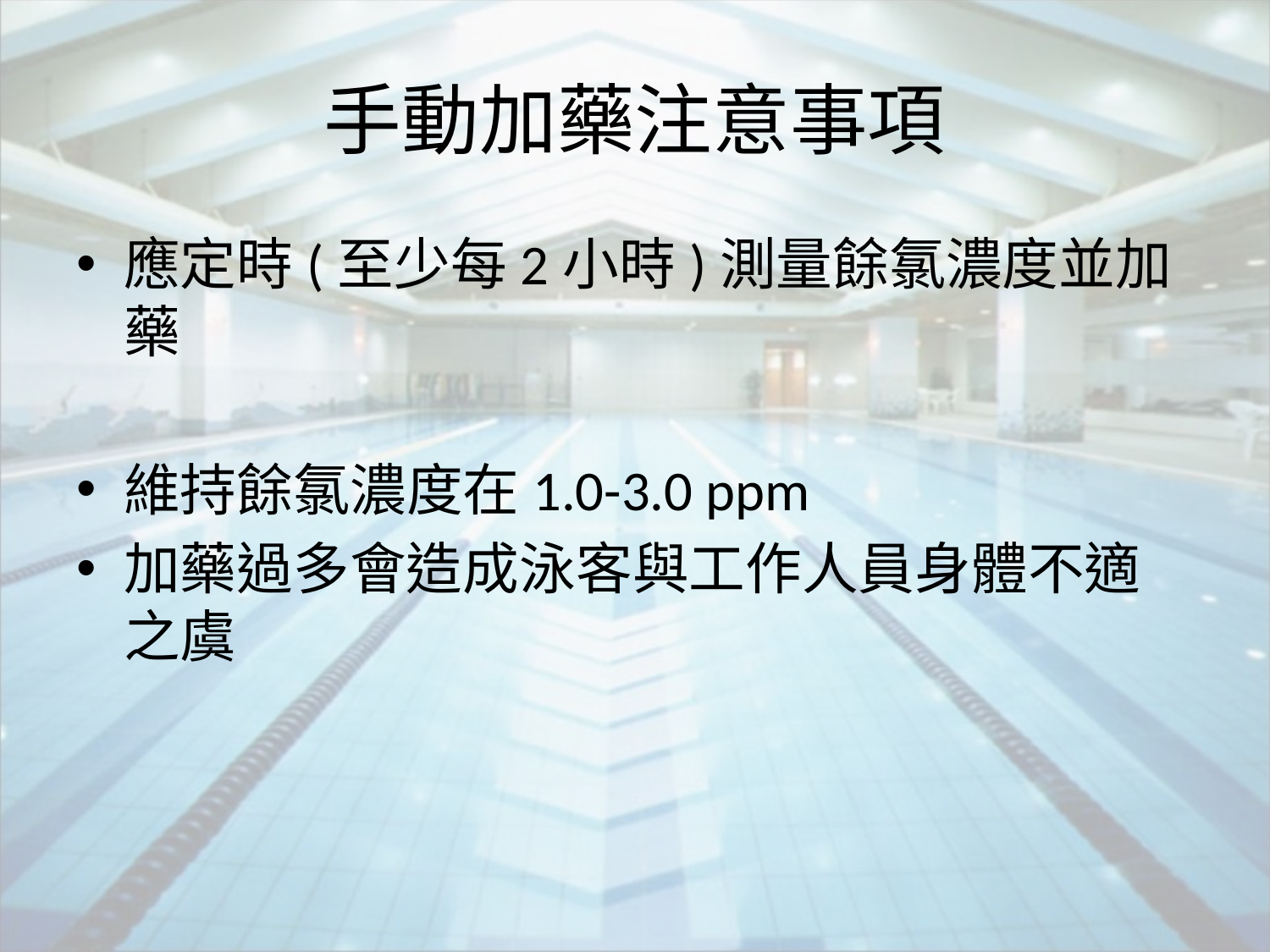

# 手動加藥注意事項
應定時(至少每2小時)測量餘氯濃度並加藥

維持餘氯濃度在1.0-3.0 ppm
加藥過多會造成泳客與工作人員身體不適之虞